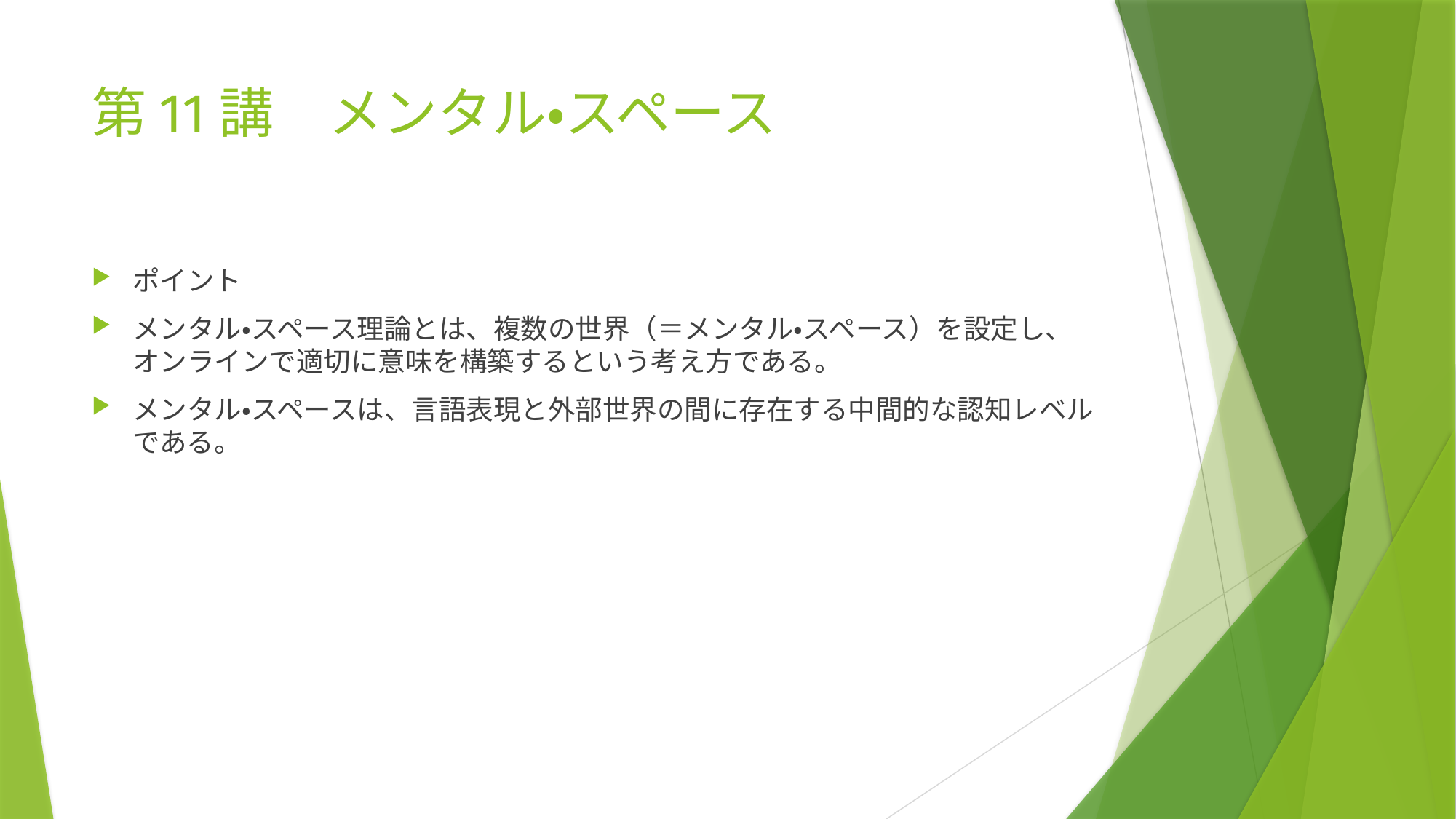

# 第11講　メンタル・スペース
ポイント
メンタル・スペース理論とは、複数の世界（＝メンタル・スペース）を設定し、オンラインで適切に意味を構築するという考え方である。
メンタル・スペースは、言語表現と外部世界の間に存在する中間的な認知レベルである。